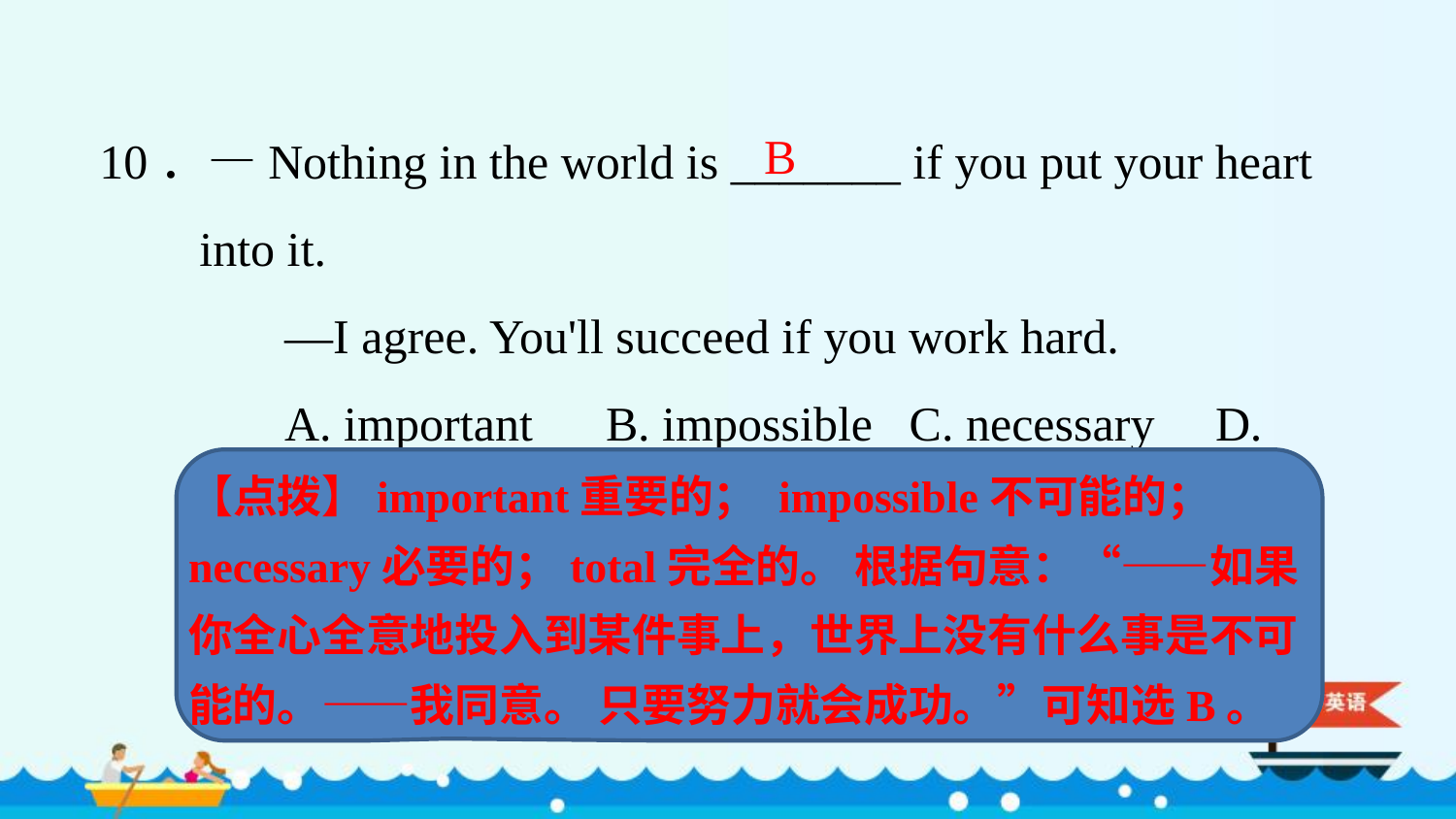

10．—Nothing in the world is _______ if you put your heart into it.
—I agree. You'll succeed if you work hard.
A. important      B. impossible   C. necessary     D. total
B
【点拨】important重要的； impossible不可能的； necessary必要的；total完全的。 根据句意：“——如果你全心全意地投入到某件事上，世界上没有什么事是不可能的。——我同意。 只要努力就会成功。”可知选B。